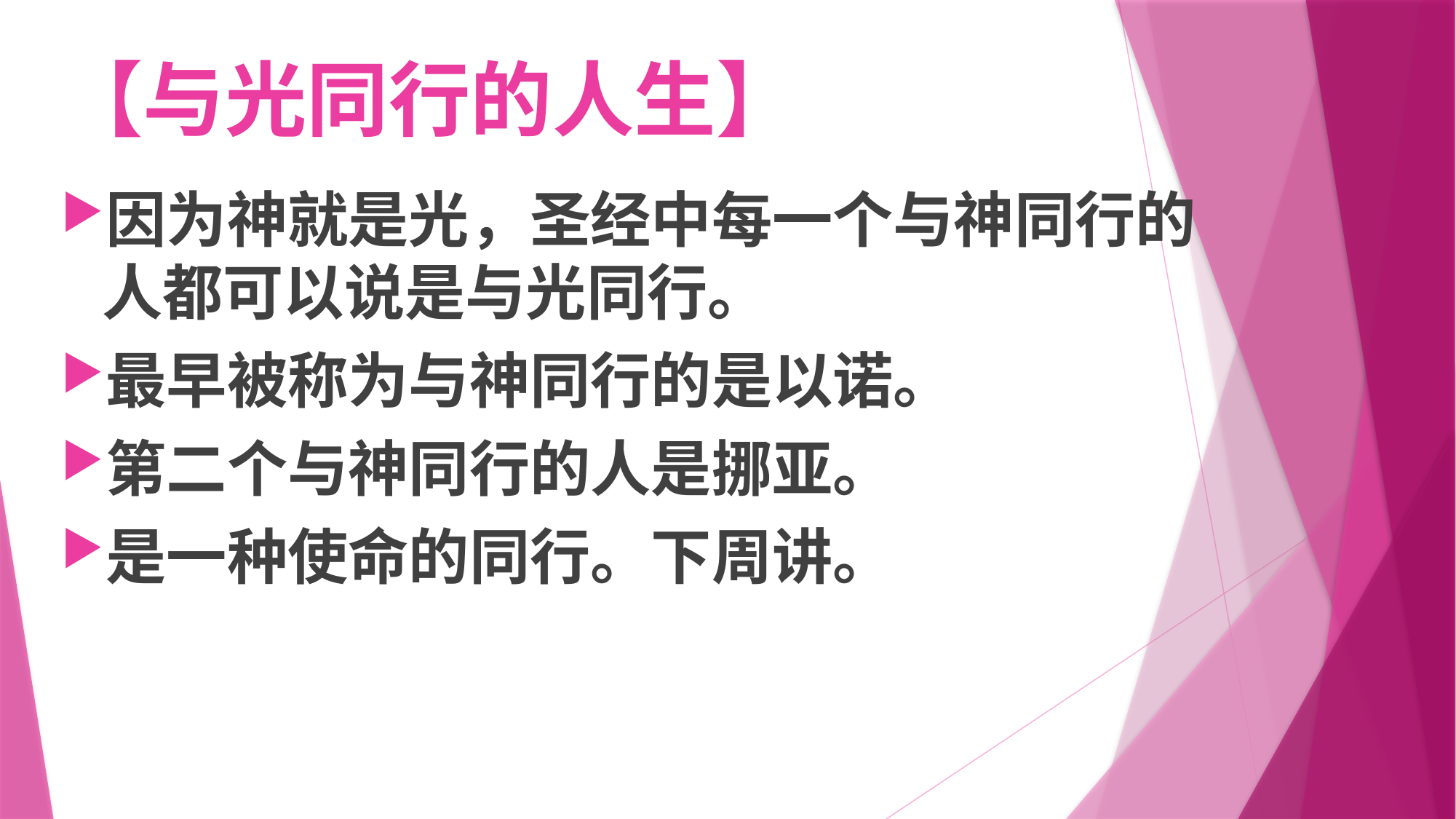

# 【与光同行的人生】
因为神就是光，圣经中每一个与神同行的人都可以说是与光同行。
最早被称为与神同行的是以诺。
第二个与神同行的人是挪亚。
是一种使命的同行。下周讲。